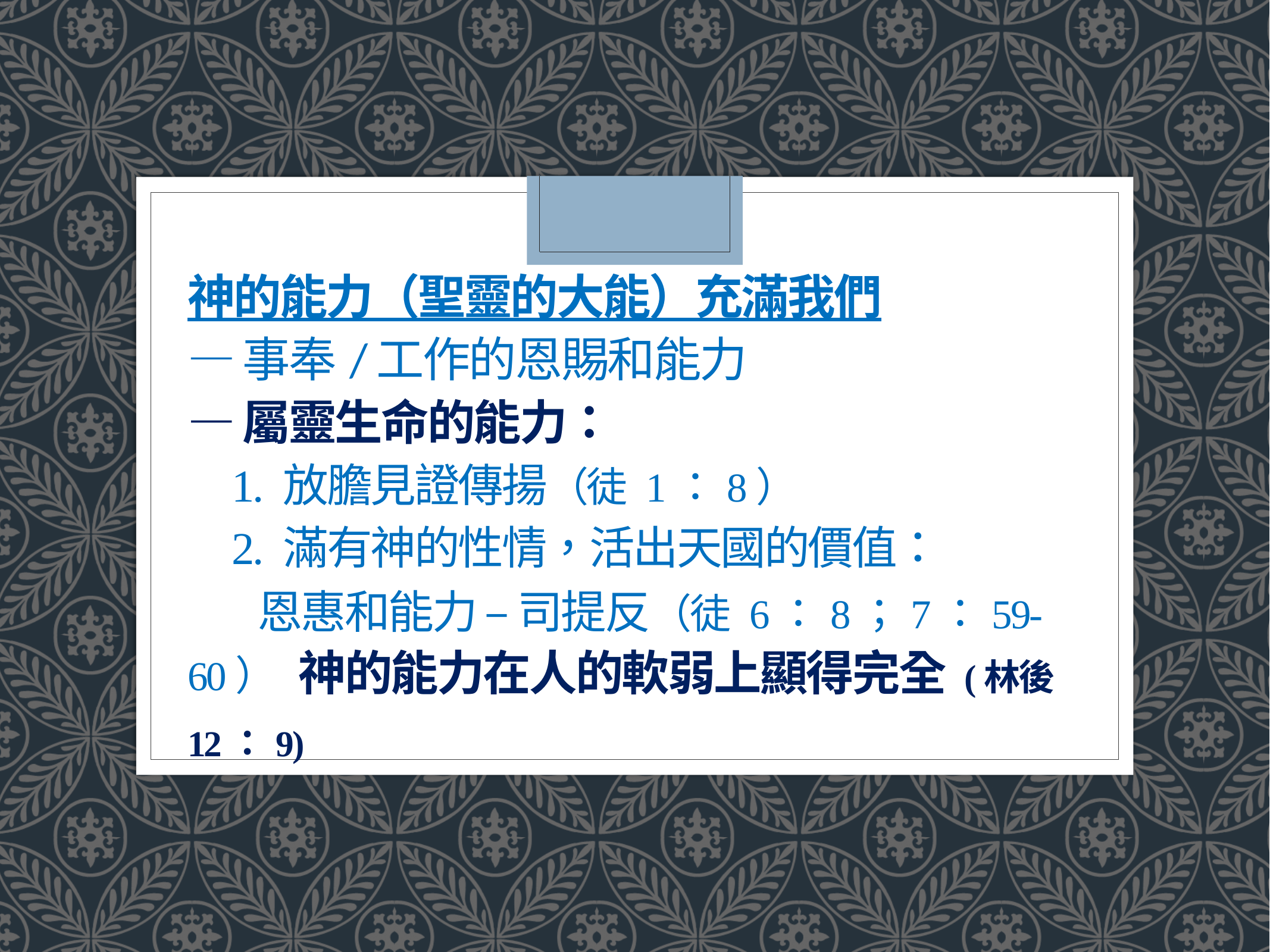

# 神的能力（聖靈的大能）充滿我們 — 事奉/工作的恩賜和能力 — 屬靈生命的能力： 1. 放膽見證傳揚（徒 1：8） 2. 滿有神的性情，活出天國的價值： 恩惠和能力 – 司提反（徒 6：8；7：59-60）   神的能力在人的軟弱上顯得完全 (林後 12：9)